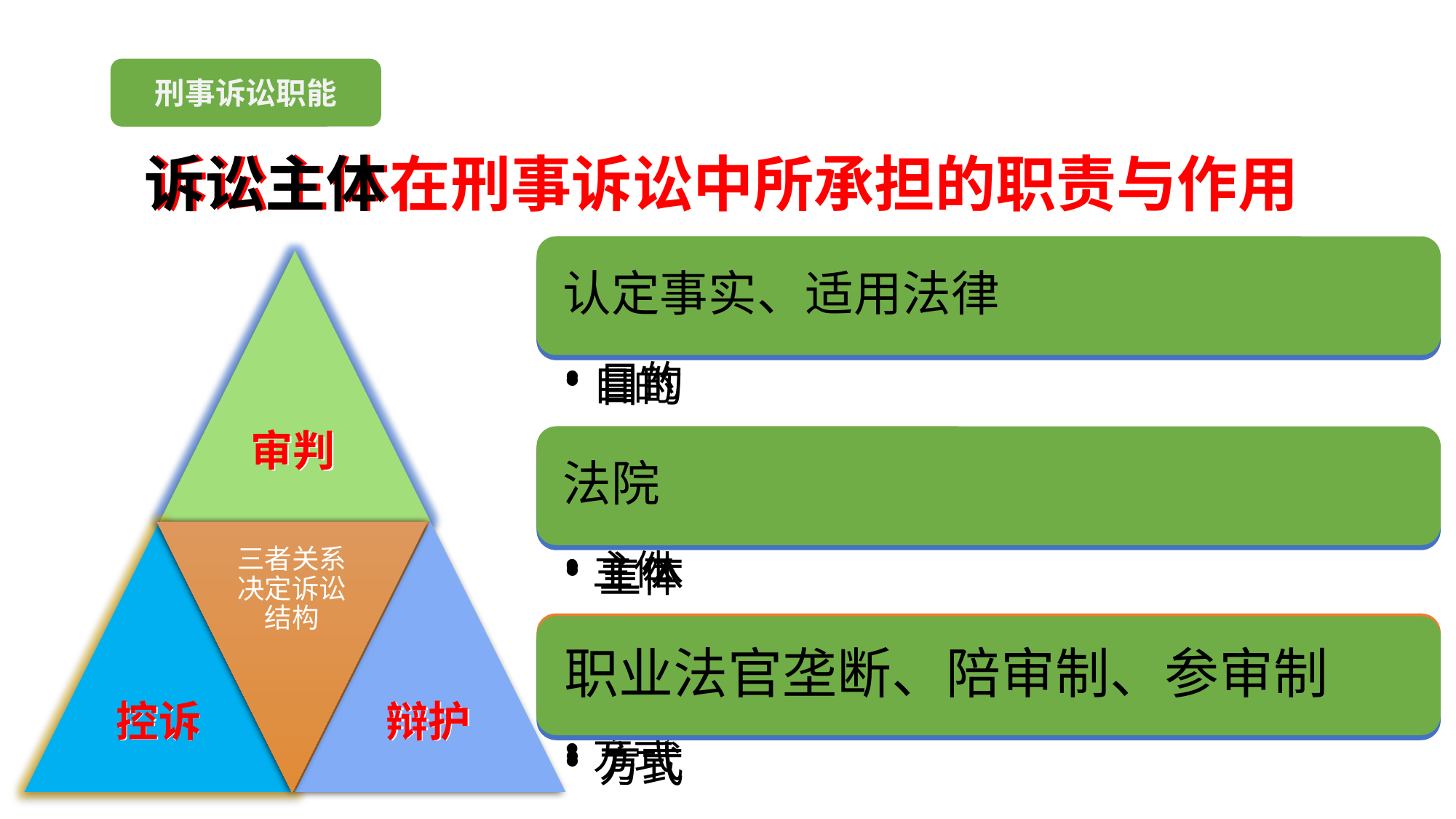

刑事诉讼职能
诉讼主体在刑事诉讼中所承担的职责与作用
诉讼主体
认定事实、适用法律
目的
法院
主体
职业法官垄断、陪审制、参审制
方式
指控并证实犯罪
目的
侦查机关、公诉机关、自诉人（被害人）
主体
私诉主义、公诉垄断主义、折中主义
方式
反驳指控、申辩、争取罪轻或无罪
目的
犯罪嫌疑人、被告人、辩护人
主体
自我辩护、委托辩护、强制辩护
方式
审判

控诉
辩护
审判
三者关系决定诉讼结构
控诉
辩护